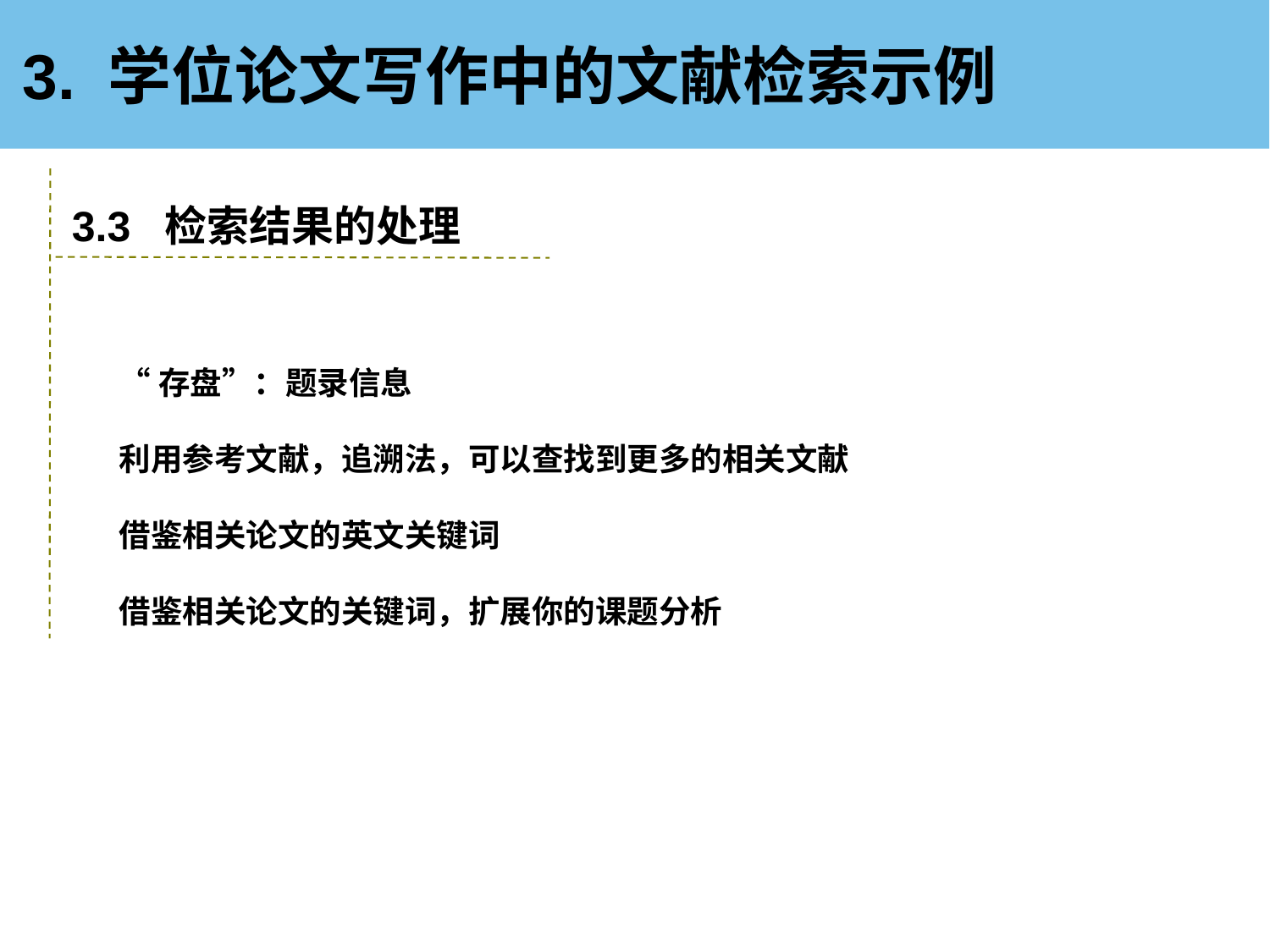

3. 学位论文写作中的文献检索示例
3.3  检索结果的处理

“存盘”：题录信息
利用参考文献，追溯法，可以查找到更多的相关文献
借鉴相关论文的英文关键词
借鉴相关论文的关键词，扩展你的课题分析